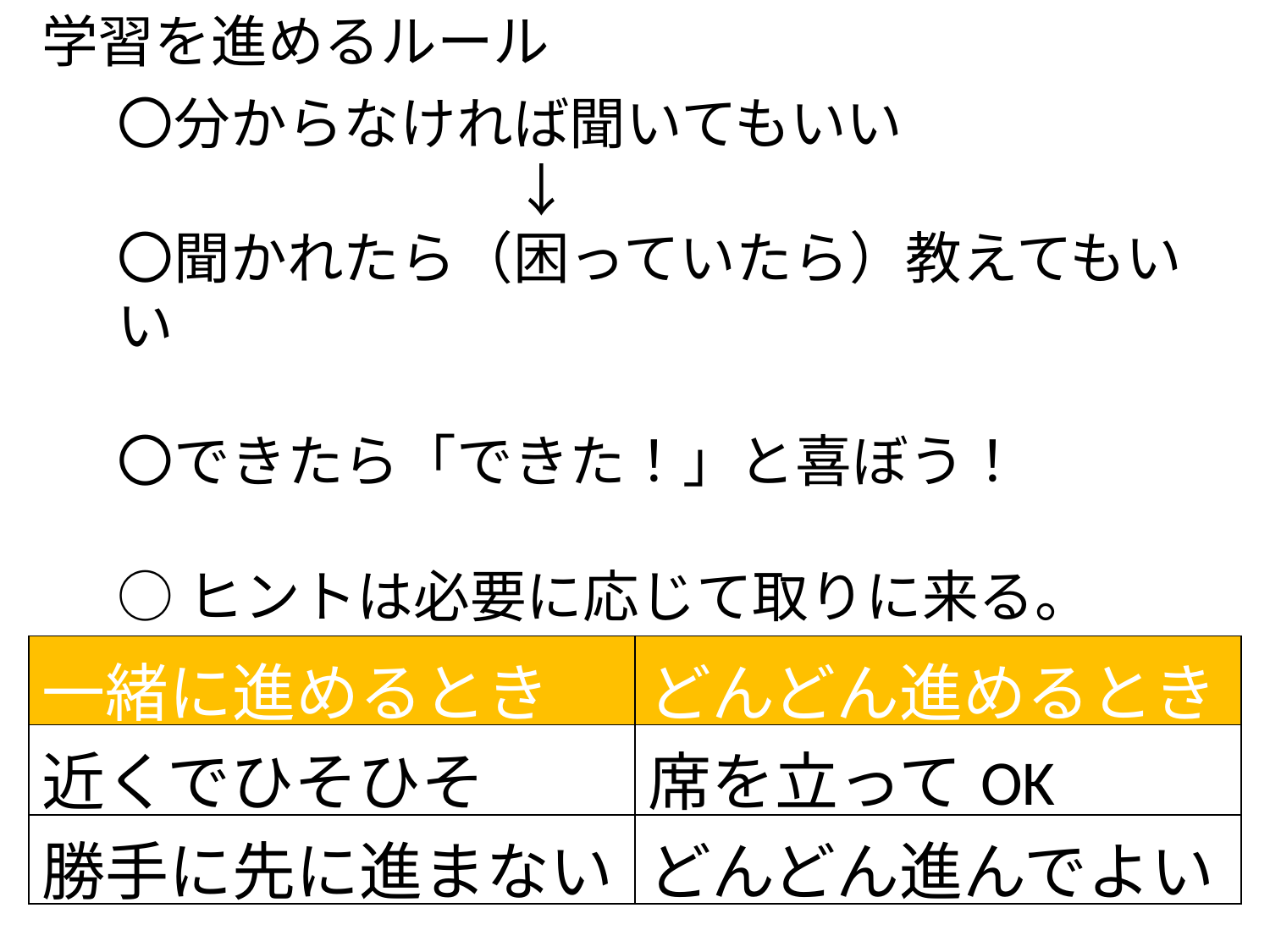

学習を進めるルール
〇分からなければ聞いてもいい
　　　　　　　↓
〇聞かれたら（困っていたら）教えてもいい

〇できたら「できた！」と喜ぼう！

○ヒントは必要に応じて取りに来る。
| 一緒に進めるとき | どんどん進めるとき |
| --- | --- |
| 近くでひそひそ | 席を立ってOK |
| 勝手に先に進まない | どんどん進んでよい |